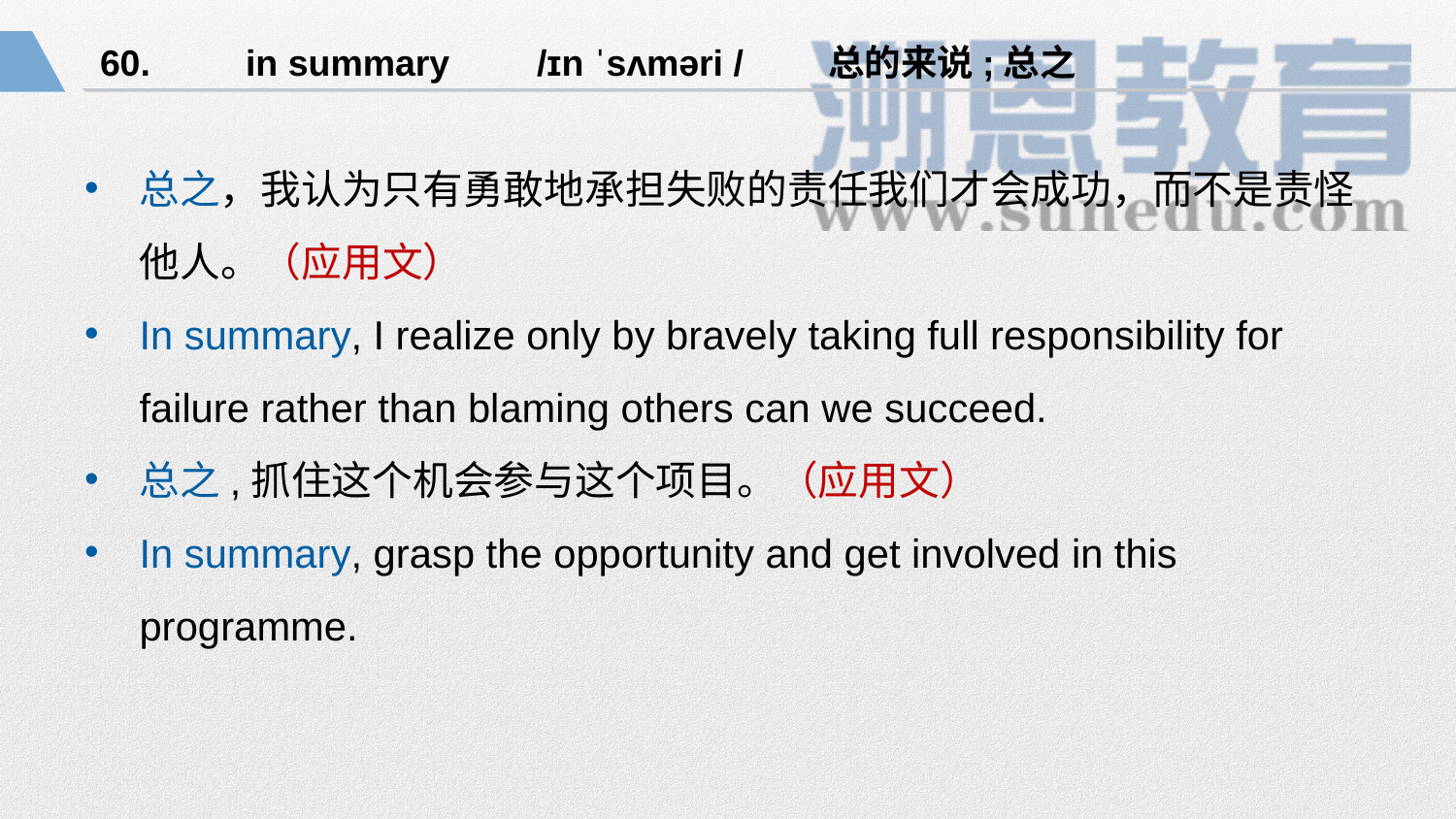

60.	in summary	/ɪn ˈsʌməri / 	总的来说;总之
总之，我认为只有勇敢地承担失败的责任我们才会成功，而不是责怪他人。（应用文）
In summary, I realize only by bravely taking full responsibility for failure rather than blaming others can we succeed.
总之,抓住这个机会参与这个项目。（应用文）
In summary, grasp the opportunity and get involved in this programme.